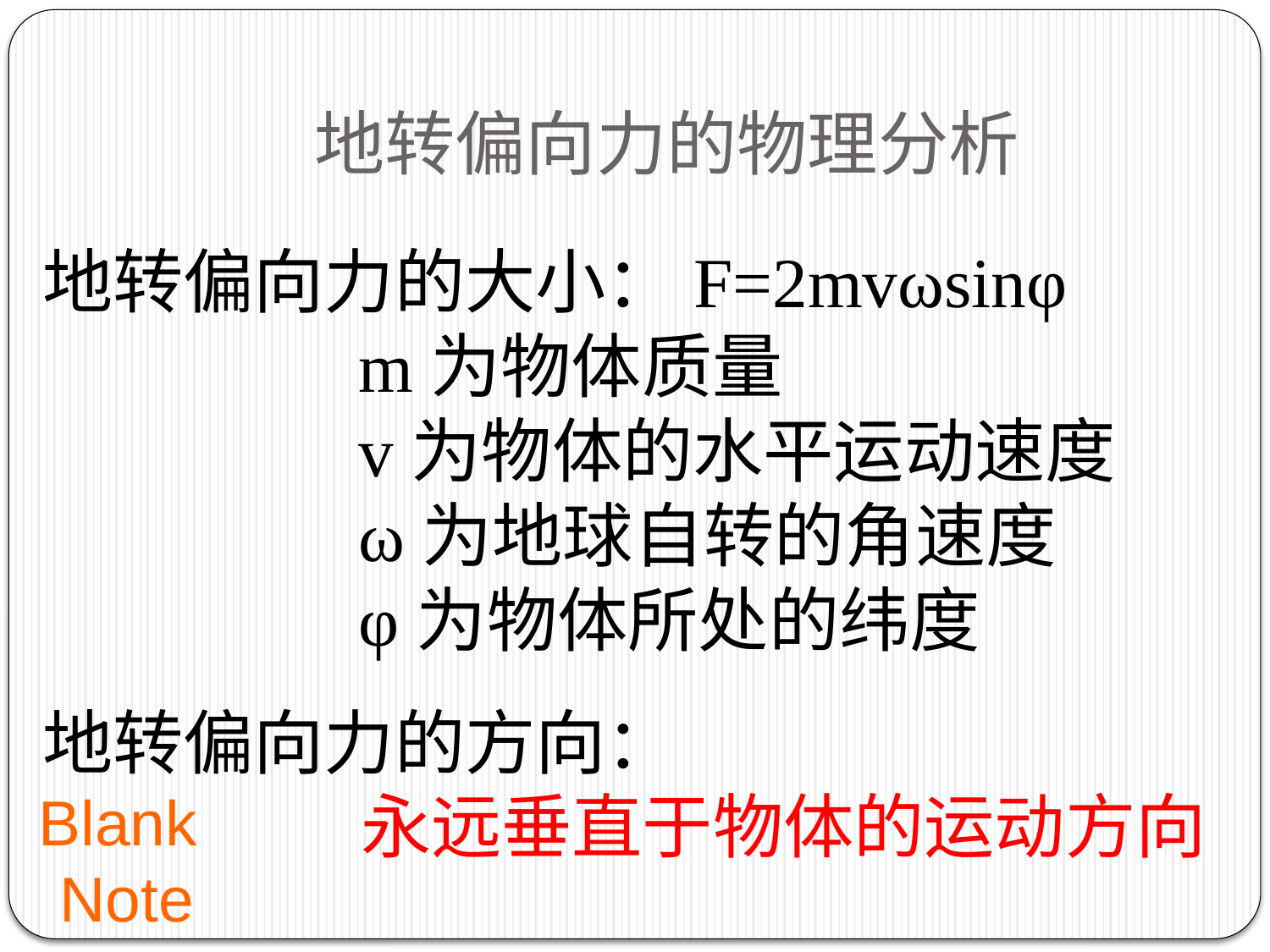

# 地转偏向力的物理分析
地转偏向力的大小：F=2mvωsinφ
　　          m为物体质量
　　          v为物体的水平运动速度
　　          ω为地球自转的角速度
　　          φ为物体所处的纬度

地转偏向力的方向：
                   永远垂直于物体的运动方向
Blank
Note